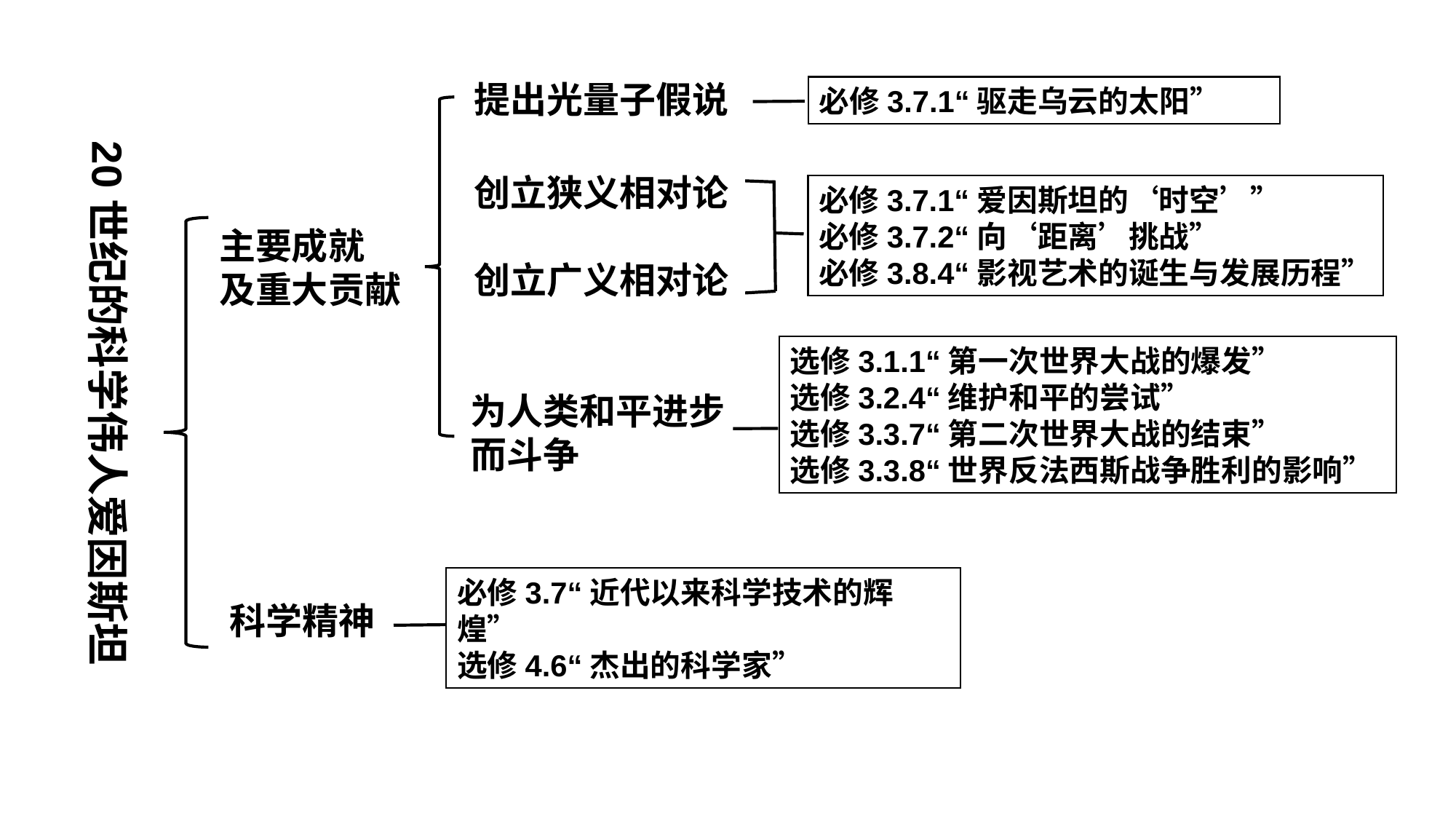

20世纪的科学伟人爱因斯坦
提出光量子假说
必修3.7.1“驱走乌云的太阳”

主要成就
及重大贡献
创立狭义相对论

创立广义相对论
必修3.7.1“爱因斯坦的‘时空’”
必修3.7.2“向‘距离’挑战”
必修3.8.4“影视艺术的诞生与发展历程”

选修3.1.1“第一次世界大战的爆发”
选修3.2.4“维护和平的尝试”
选修3.3.7“第二次世界大战的结束”
选修3.3.8“世界反法西斯战争胜利的影响”
为人类和平进步而斗争
必修3.7“近代以来科学技术的辉煌”
选修4.6“杰出的科学家”
科学精神